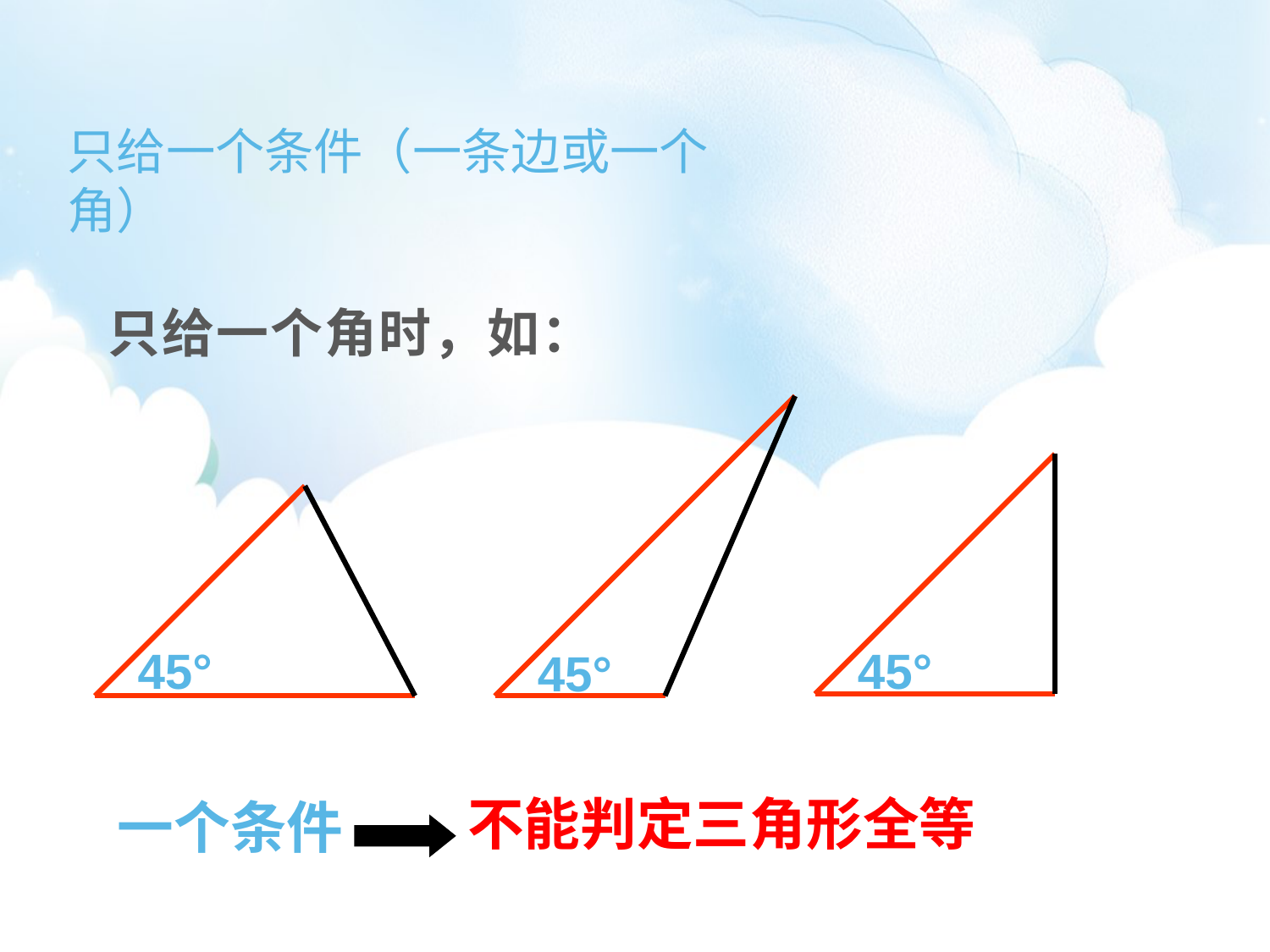

只给一个条件（一条边或一个角）
只给一个角时，如：
45°
45°
45°
不能判定三角形全等
一个条件